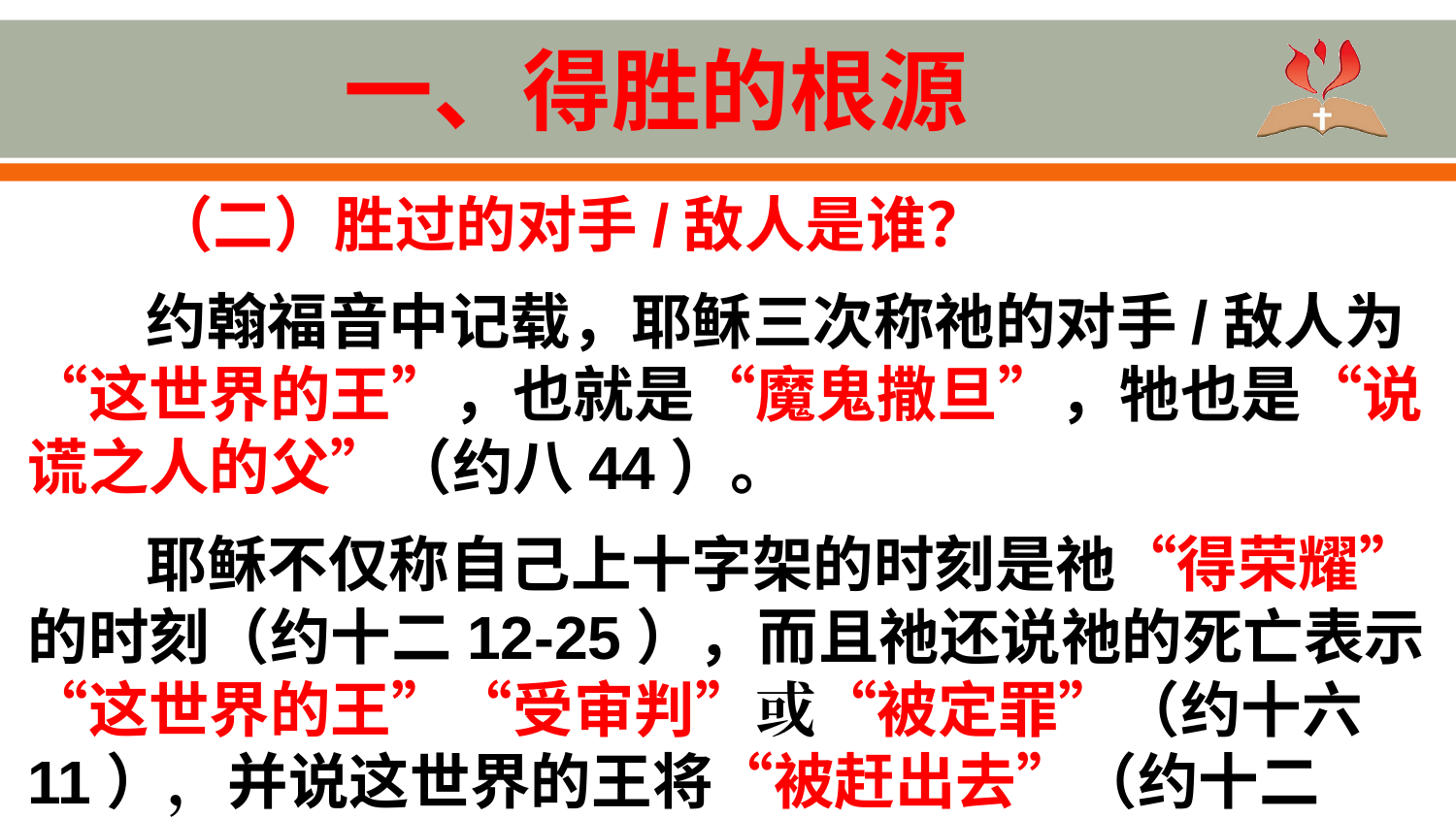

# 一、得胜的根源
        （二）胜过的对手/敌人是谁？
约翰福音中记载，耶稣三次称祂的对手/敌人为“这世界的王”，也就是“魔鬼撒旦”，牠也是“说谎之人的父”（约八44）。
耶稣不仅称自己上十字架的时刻是祂“得荣耀”的时刻（约十二12-25），而且祂还说祂的死亡表示“这世界的王”“受审判”或“被定罪”（约十六11），并说这世界的王将“被赶出去”（约十二31）。